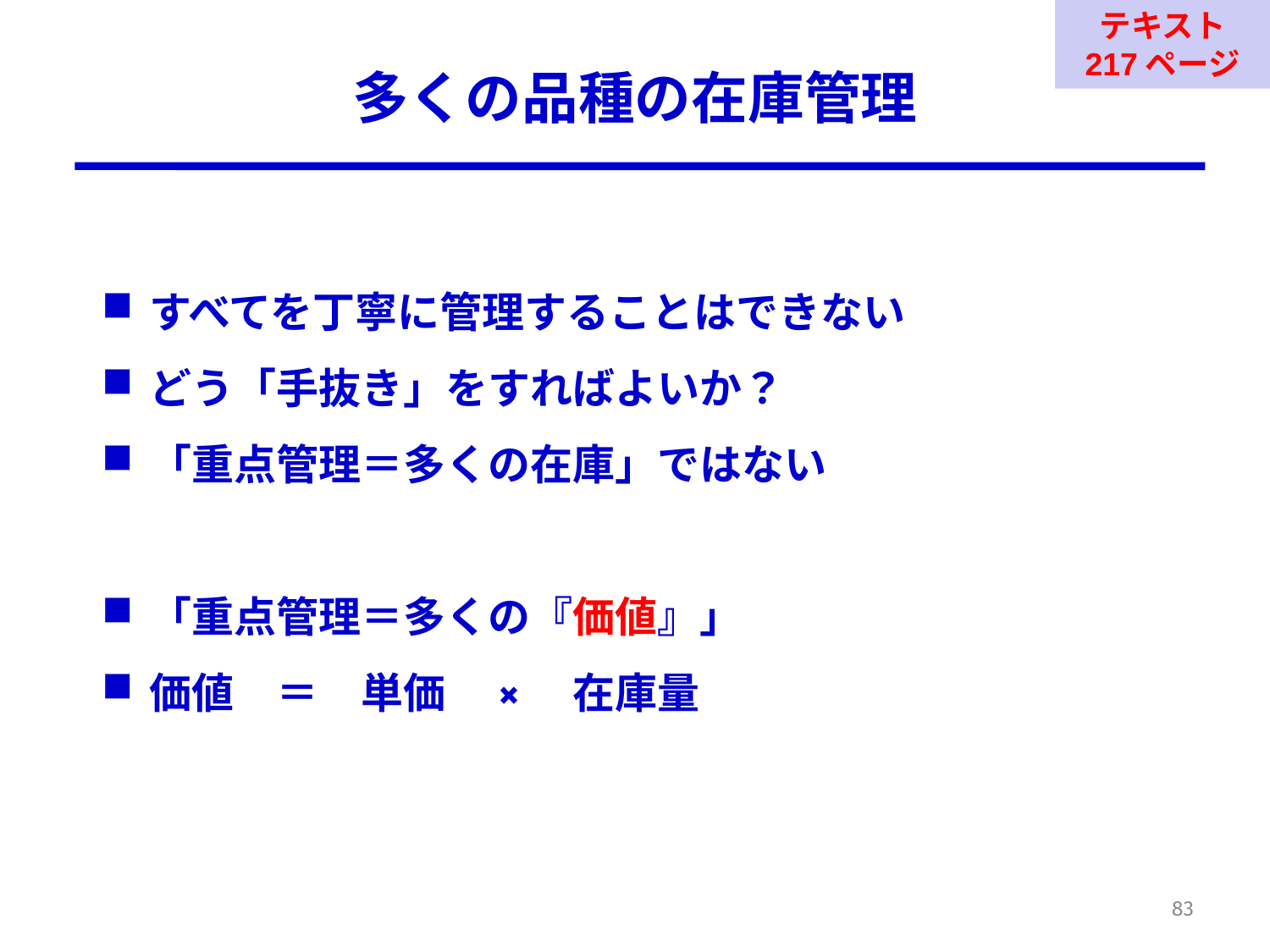

テキスト
217ページ
# 多くの品種の在庫管理
すべてを丁寧に管理することはできない
どう「手抜き」をすればよいか？
「重点管理＝多くの在庫」ではない

「重点管理＝多くの『価値』」
価値　＝　単価　×　在庫量
83